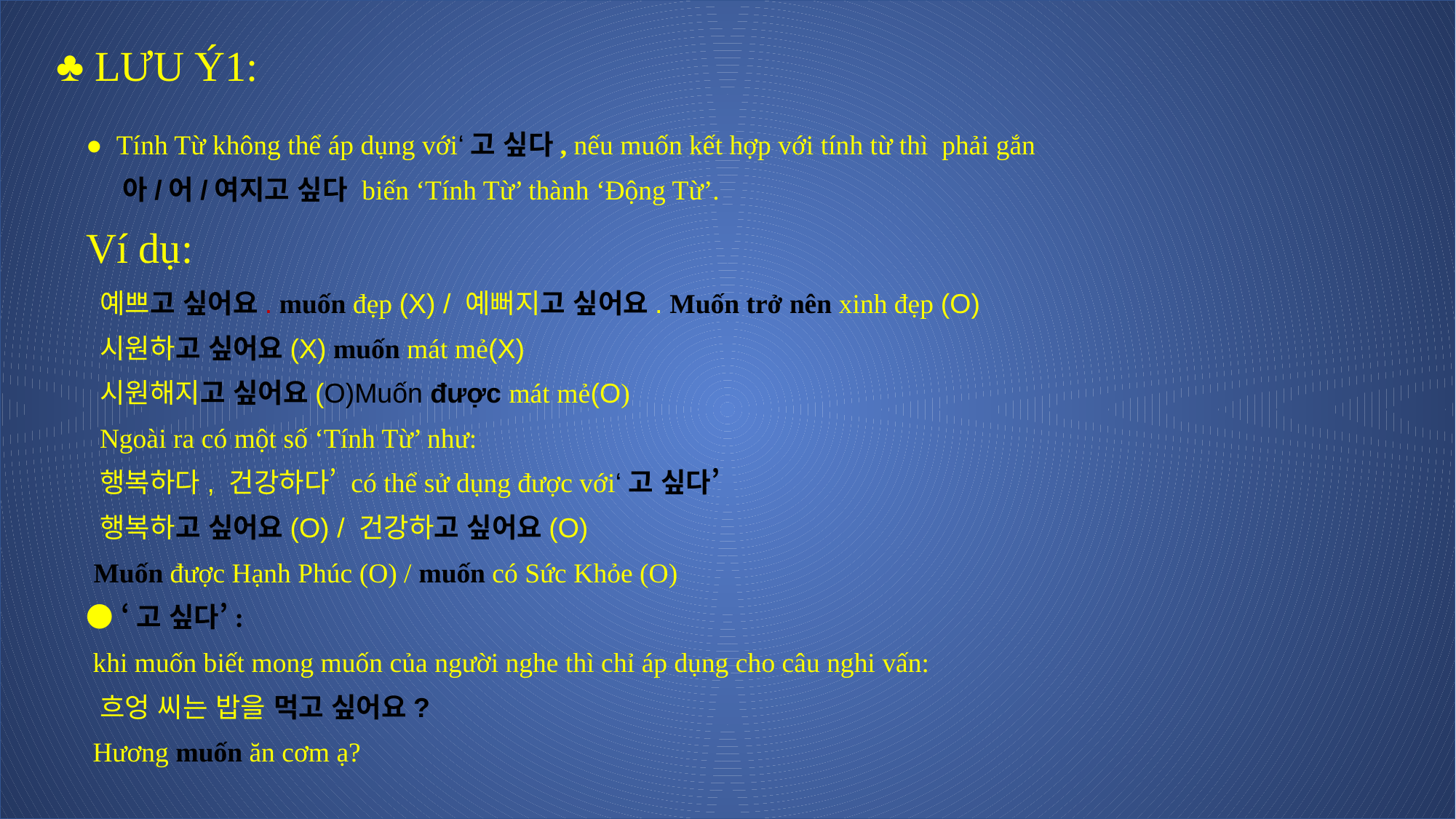

♣ LƯU Ý1:
●  Tính Từ không thể áp dụng với‘고 싶다, nếu muốn kết hợp với tính từ thì  phải gắn
    아/어/여지고 싶다 biến ‘Tính Từ’ thành ‘Động Từ’.
Ví dụ:
 예쁘고 싶어요. muốn đẹp (X) / 예뻐지고 싶어요. Muốn trở nên xinh đẹp (O)
 시원하고 싶어요(X) muốn mát mẻ(X)
 시원해지고 싶어요(O)Muốn được mát mẻ(O)
  Ngoài ra có một số ‘Tính Từ’ như:
 행복하다, 건강하다’ có thể sử dụng được với‘고 싶다’
 행복하고 싶어요(O) / 건강하고 싶어요(O)
 Muốn được Hạnh Phúc (O) / muốn có Sức Khỏe (O)
● ‘고 싶다’:
 khi muốn biết mong muốn của người nghe thì chỉ áp dụng cho câu nghi vấn:
 흐엉 씨는 밥을 먹고 싶어요?
 Hương muốn ăn cơm ạ?